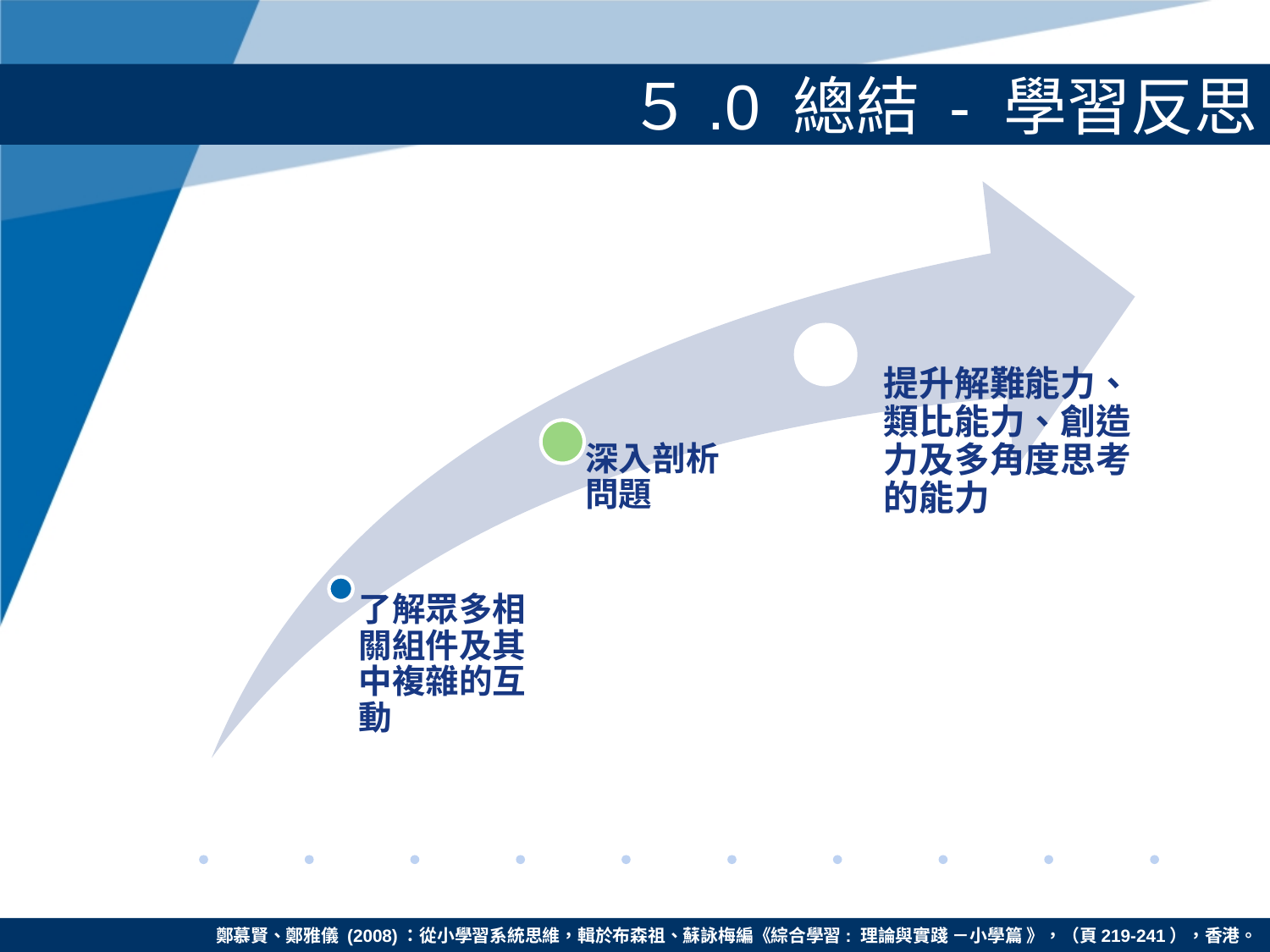

# ５.0 總結 - 學習反思
了解眾多相關組件及其中複雜的互動
深入剖析
問題
提升解難能力、類比能力、創造力及多角度思考的能力
鄭慕賢、鄭雅儀 (2008)：從小學習系統思維，輯於布森祖、蘇詠梅編《綜合學習: 理論與實踐 －小學篇 》，（頁219-241），香港。